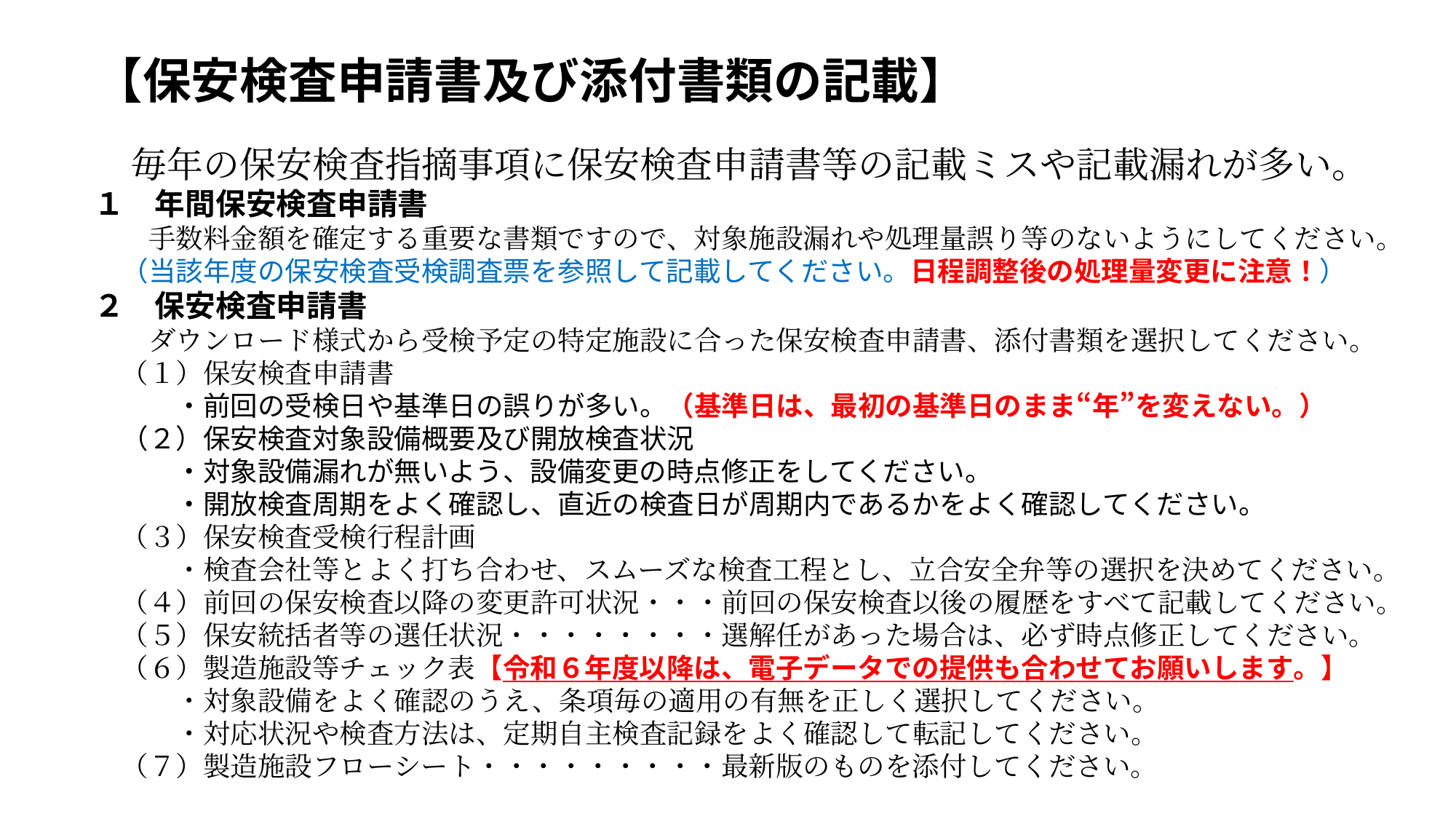

【保安検査申請書及び添付書類の記載】

　毎年の保安検査指摘事項に保安検査申請書等の記載ミスや記載漏れが多い。
１　年間保安検査申請書
　　手数料金額を確定する重要な書類ですので、対象施設漏れや処理量誤り等のないようにしてください。
　（当該年度の保安検査受検調査票を参照して記載してください。日程調整後の処理量変更に注意！）
２　保安検査申請書
　　ダウンロード様式から受検予定の特定施設に合った保安検査申請書、添付書類を選択してください。
　（１）保安検査申請書
　　　・前回の受検日や基準日の誤りが多い。（基準日は、最初の基準日のまま“年”を変えない。）
　（２）保安検査対象設備概要及び開放検査状況
　　　・対象設備漏れが無いよう、設備変更の時点修正をしてください。
　　　・開放検査周期をよく確認し、直近の検査日が周期内であるかをよく確認してください。
　（３）保安検査受検行程計画
　　　・検査会社等とよく打ち合わせ、スムーズな検査工程とし、立合安全弁等の選択を決めてください。
　（４）前回の保安検査以降の変更許可状況・・・前回の保安検査以後の履歴をすべて記載してください。
　（５）保安統括者等の選任状況・・・・・・・・選解任があった場合は、必ず時点修正してください。
　（６）製造施設等チェック表【令和６年度以降は、電子データでの提供も合わせてお願いします。】
　　　・対象設備をよく確認のうえ、条項毎の適用の有無を正しく選択してください。
　　　・対応状況や検査方法は、定期自主検査記録をよく確認して転記してください。
　（７）製造施設フローシート・・・・・・・・・最新版のものを添付してください。